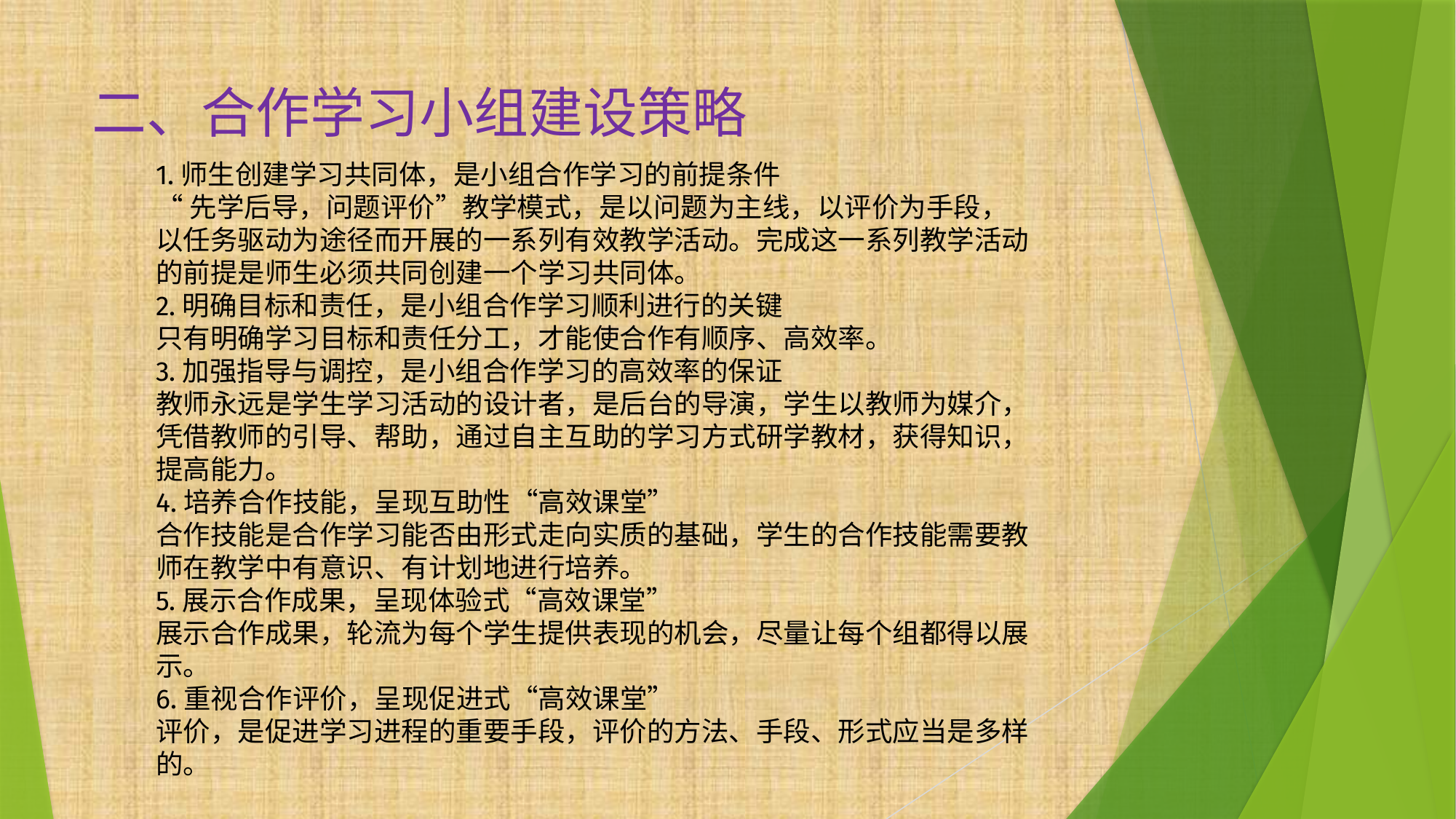

# 二、合作学习小组建设策略
1.师生创建学习共同体，是小组合作学习的前提条件
“先学后导，问题评价”教学模式，是以问题为主线，以评价为手段，以任务驱动为途径而开展的一系列有效教学活动。完成这一系列教学活动的前提是师生必须共同创建一个学习共同体。
2.明确目标和责任，是小组合作学习顺利进行的关键
只有明确学习目标和责任分工，才能使合作有顺序、高效率。
3.加强指导与调控，是小组合作学习的高效率的保证
教师永远是学生学习活动的设计者，是后台的导演，学生以教师为媒介，凭借教师的引导、帮助，通过自主互助的学习方式研学教材，获得知识，提高能力。
4.培养合作技能，呈现互助性“高效课堂”
合作技能是合作学习能否由形式走向实质的基础，学生的合作技能需要教师在教学中有意识、有计划地进行培养。
5.展示合作成果，呈现体验式“高效课堂”
展示合作成果，轮流为每个学生提供表现的机会，尽量让每个组都得以展示。
6.重视合作评价，呈现促进式“高效课堂”
评价，是促进学习进程的重要手段，评价的方法、手段、形式应当是多样的。